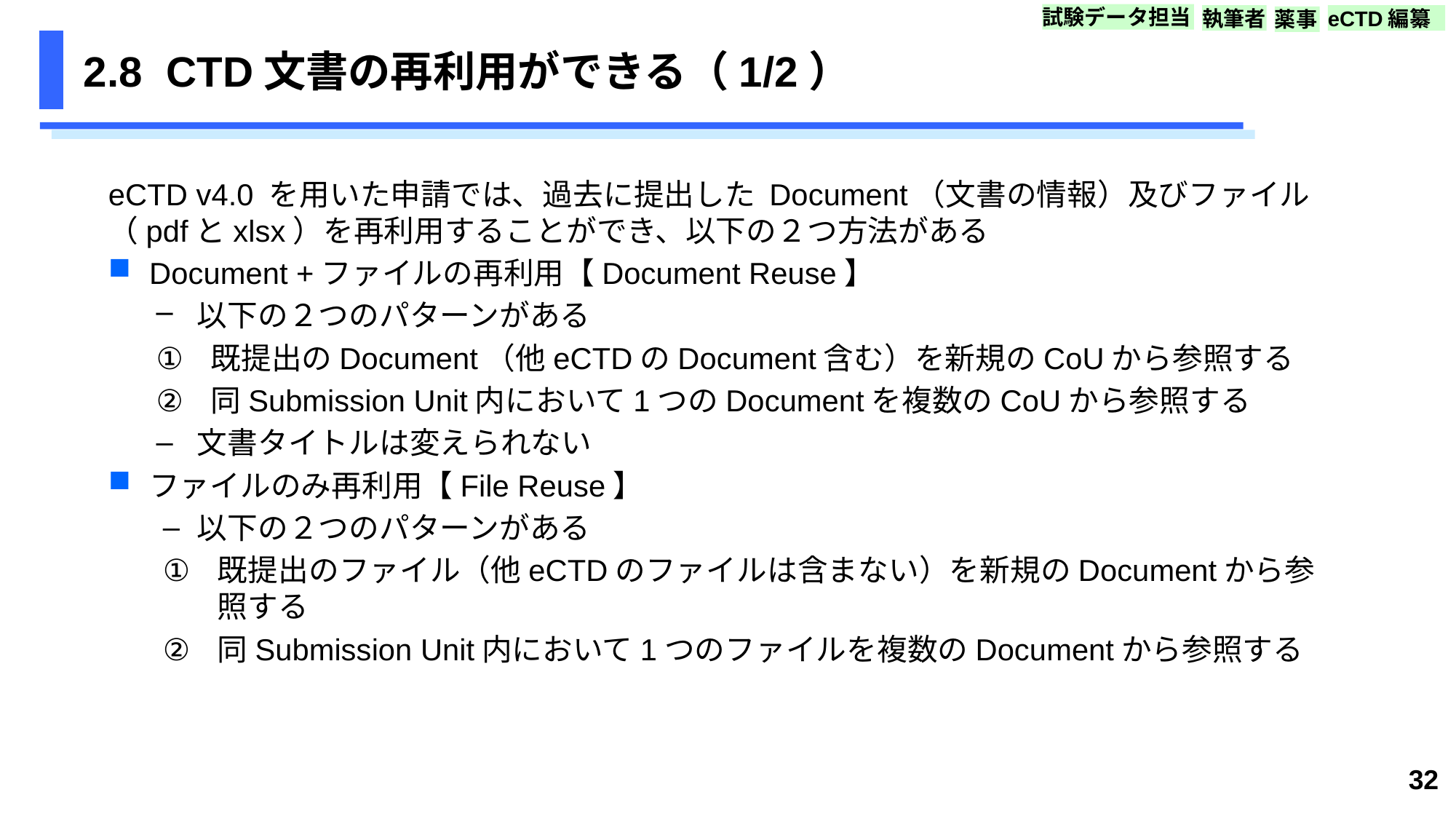

試験データ担当
執筆者
eCTD編纂
薬事
# 2.8  CTD文書の再利用ができる（1/2）
eCTD v4.0 を用いた申請では、過去に提出した Document（文書の情報）及びファイル（pdfとxlsx）を再利用することができ、以下の２つ方法がある
Document +ファイルの再利用【Document Reuse】
以下の２つのパターンがある
既提出のDocument（他eCTDのDocument含む）を新規のCoUから参照する
同Submission Unit内において1つのDocumentを複数のCoUから参照する
文書タイトルは変えられない
ファイルのみ再利用【File Reuse】
以下の２つのパターンがある
既提出のファイル（他eCTDのファイルは含まない）を新規のDocumentから参照する
同Submission Unit内において1つのファイルを複数のDocumentから参照する
32